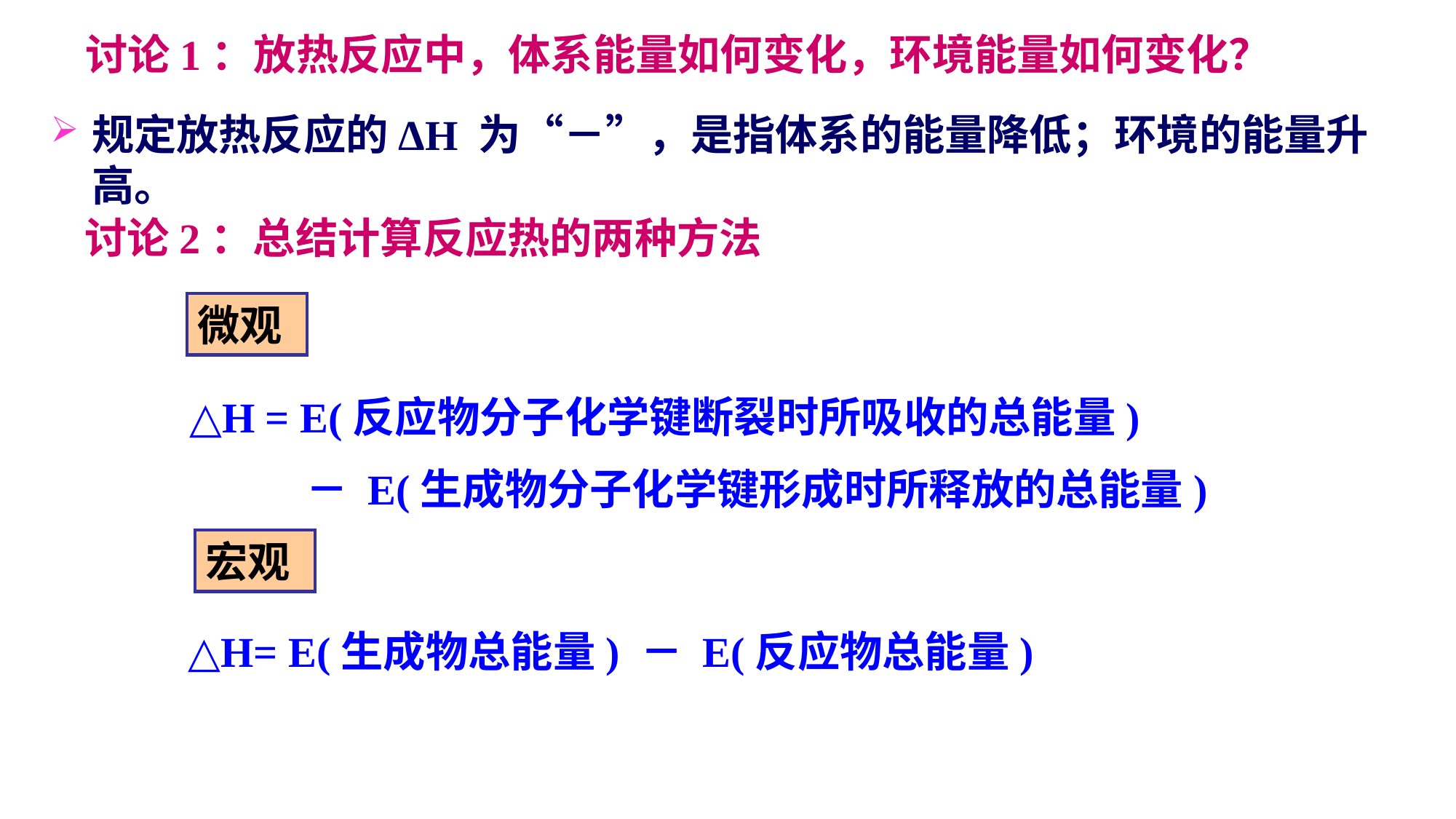

讨论1：放热反应中，体系能量如何变化，环境能量如何变化？
规定放热反应的ΔH 为“－”，是指体系的能量降低；环境的能量升高。
讨论2：总结计算反应热的两种方法
微观
△H = E(反应物分子化学键断裂时所吸收的总能量)
           － E(生成物分子化学键形成时所释放的总能量)
宏观
△H= E(生成物总能量) － E(反应物总能量)